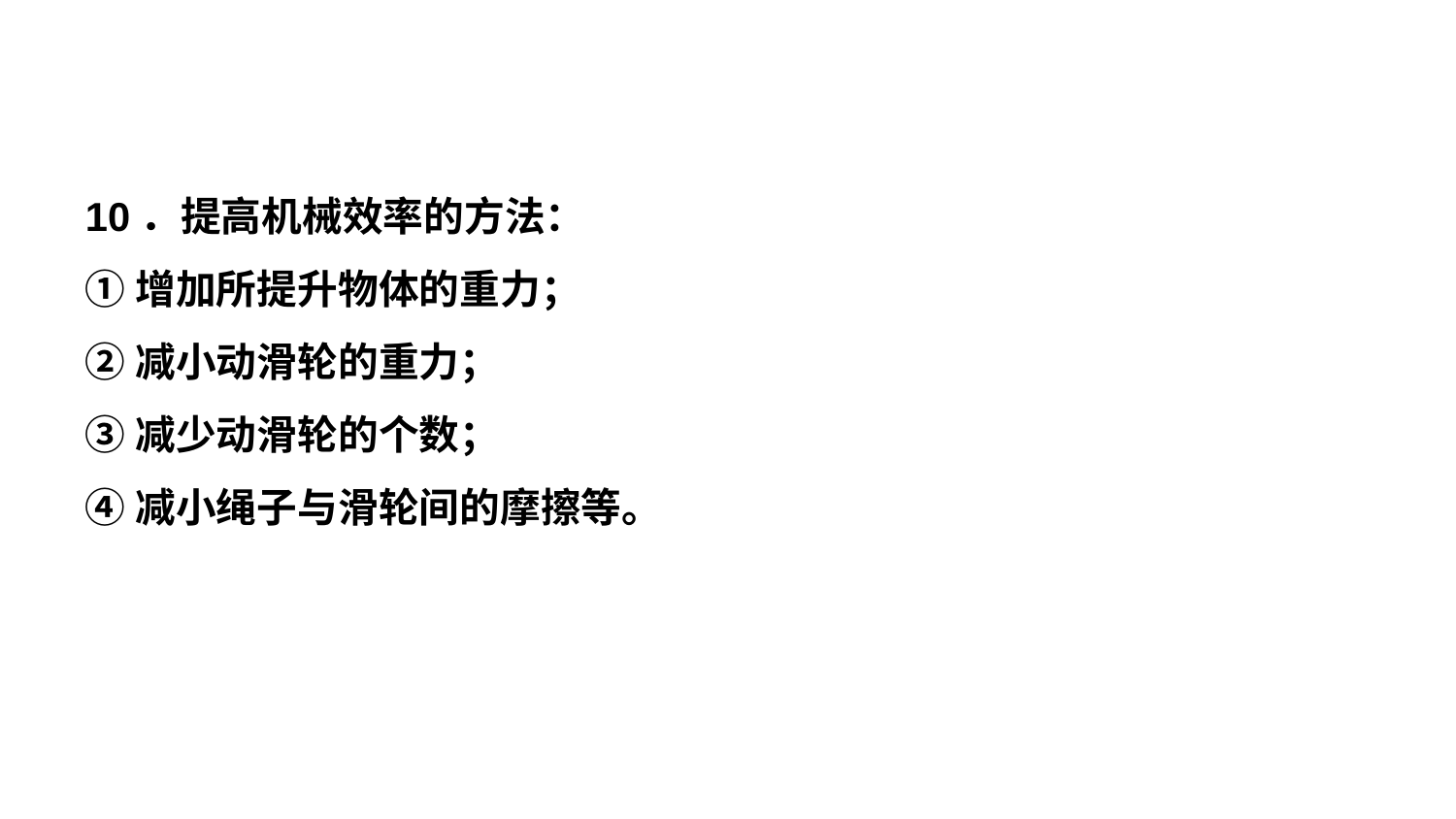

10．提高机械效率的方法：
①增加所提升物体的重力；
②减小动滑轮的重力；
③减少动滑轮的个数；
④减小绳子与滑轮间的摩擦等。